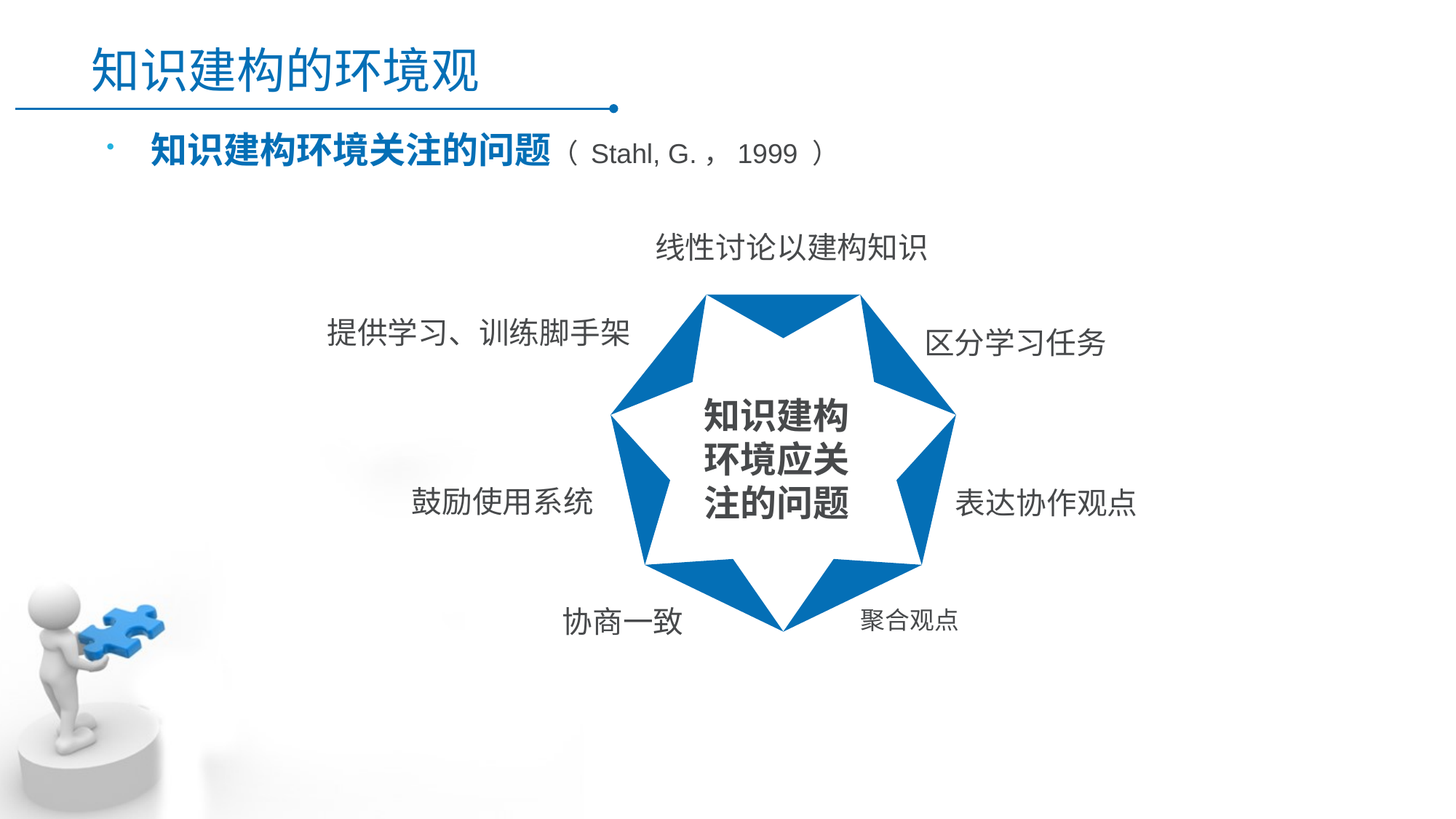

# 知识建构的环境观
知识建构环境关注的问题（ Stahl, G.，1999 ）
线性讨论以建构知识

提供学习、训练脚手架
区分学习任务

知识建构环境应关注的问题

鼓励使用系统
表达协作观点

协商一致
聚合观点